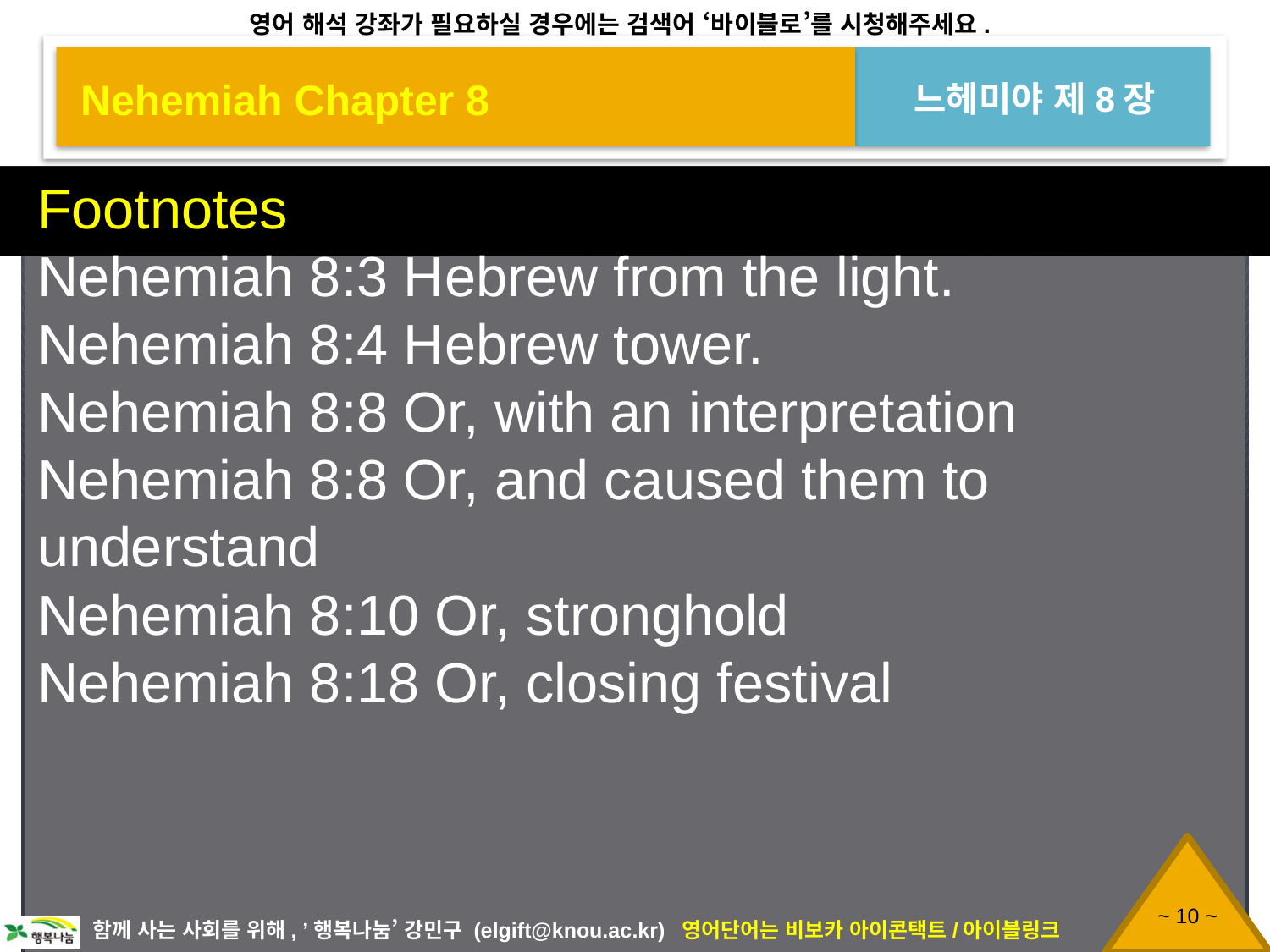

Nehemiah Chapter 8
느헤미야 제8장
Footnotes
Nehemiah 8:3 Hebrew from the light.
Nehemiah 8:4 Hebrew tower.
Nehemiah 8:8 Or, with an interpretation
Nehemiah 8:8 Or, and caused them to understand
Nehemiah 8:10 Or, stronghold
Nehemiah 8:18 Or, closing festival